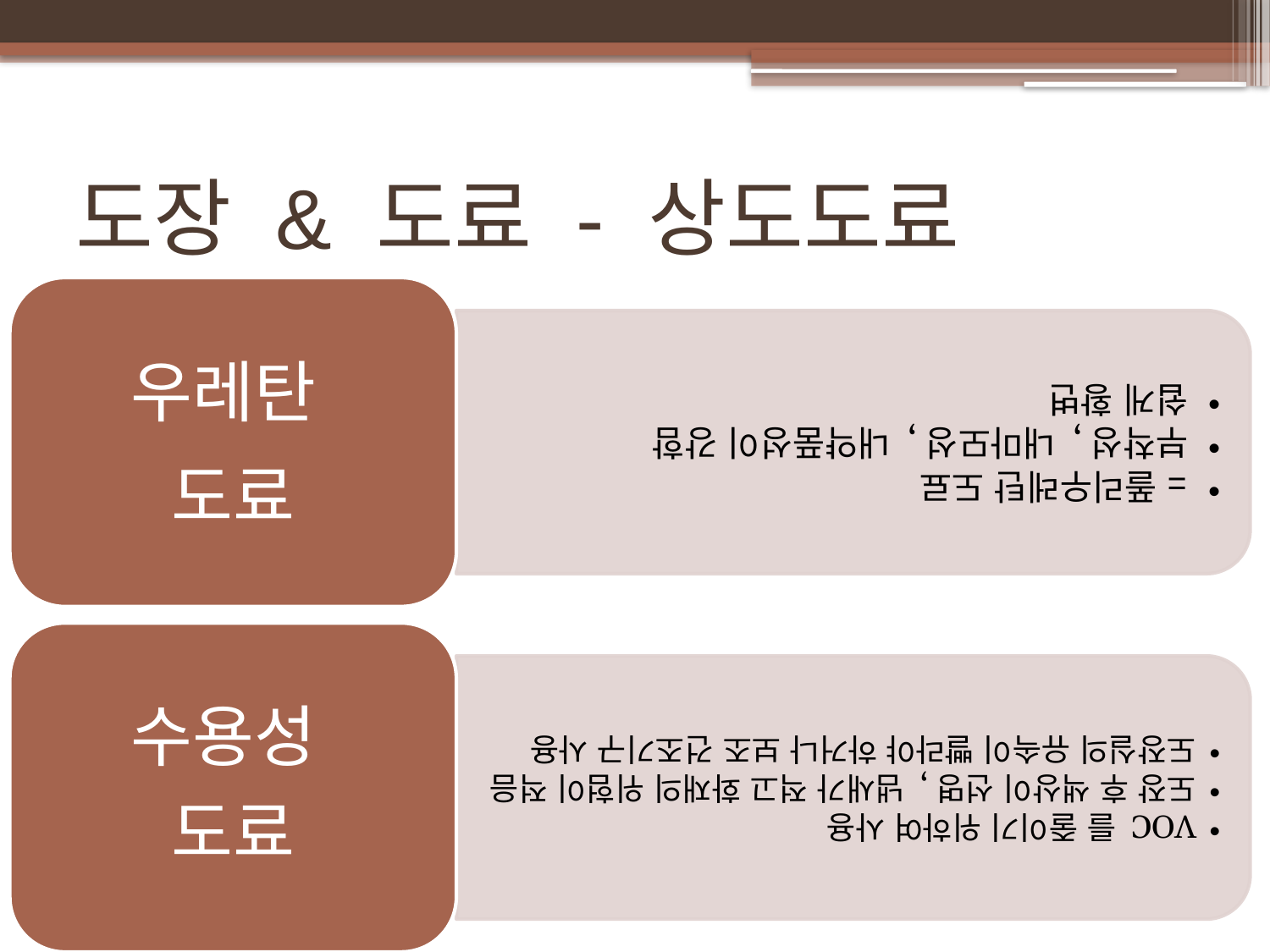

# 도장 & 도료 - 상도도료
=폴리우레탄 도료
부착성, 내마모성, 내약품성이 강함
쉽게 황변
우레탄
도료
VOC 를 줄이기 위하여 사용
도장 후 색상이 선명, 냄새가 적고 화재의 위험이 적음
도장실의 유속이 빨라야 하거나 보조 건조기구 사용
수용성
도료